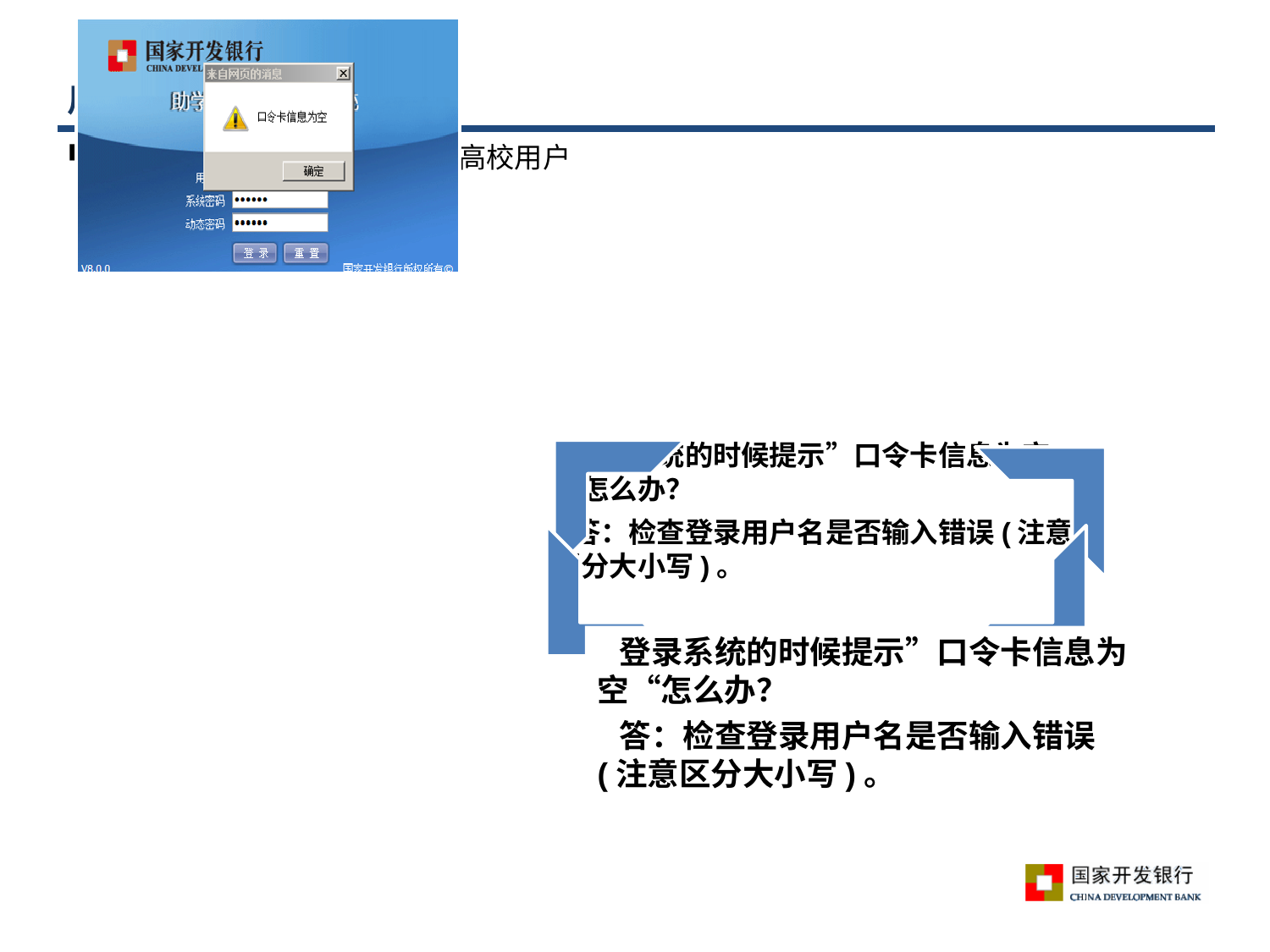

用户登陆问题
操作角色：县资助中心用户、高校用户

  登录系统的时候提示”口令卡信息为空“怎么办？
  答：检查登录用户名是否输入错误(注意区分大小写)。
  登录系统的时候提示”口令卡信息为空“怎么办？
  答：检查登录用户名是否输入错误(注意区分大小写)。

11